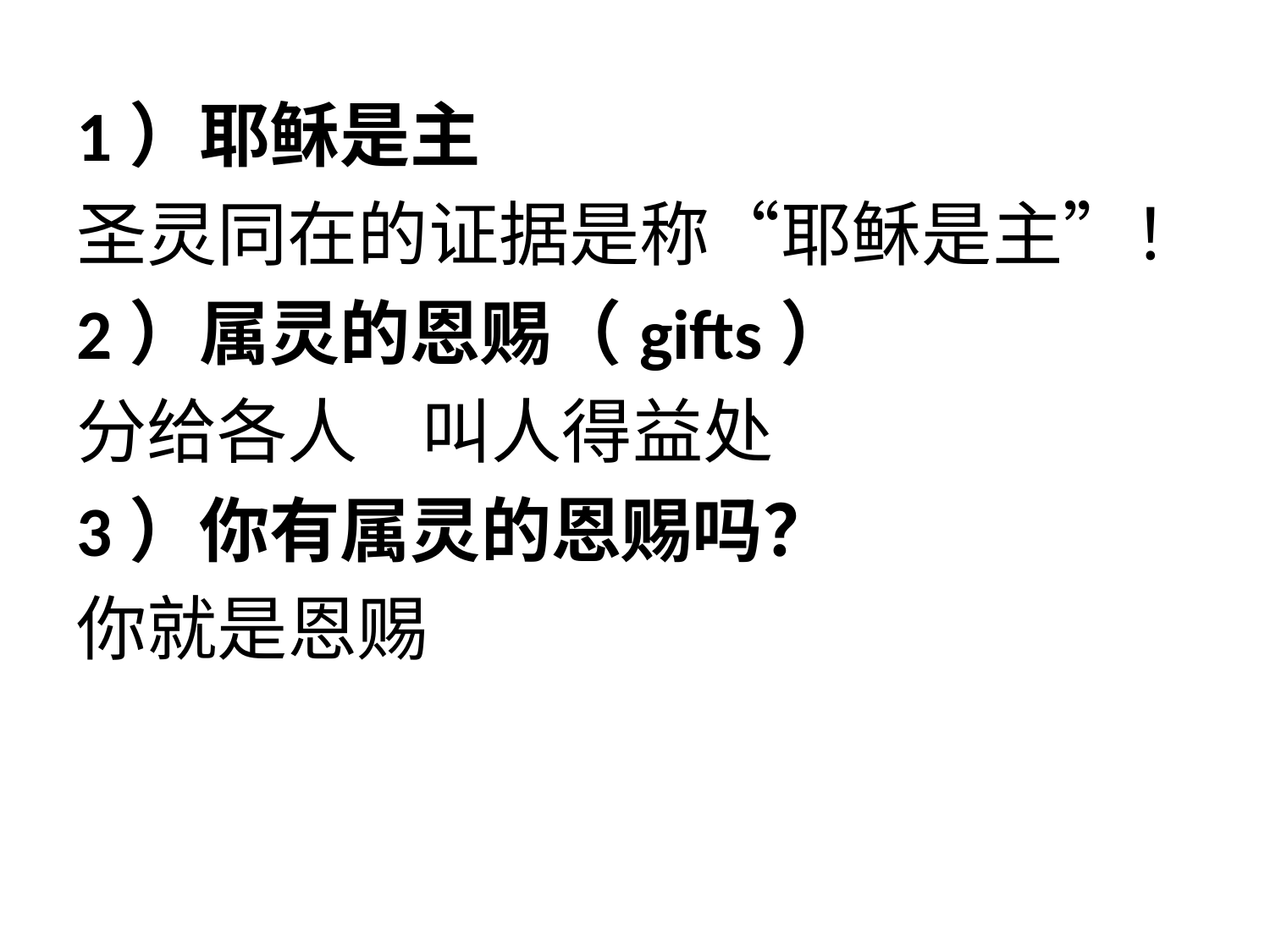

1）耶稣是主
圣灵同在的证据是称“耶稣是主”！
2）属灵的恩赐（gifts）
分给各人    叫人得益处
3）你有属灵的恩赐吗？
你就是恩赐